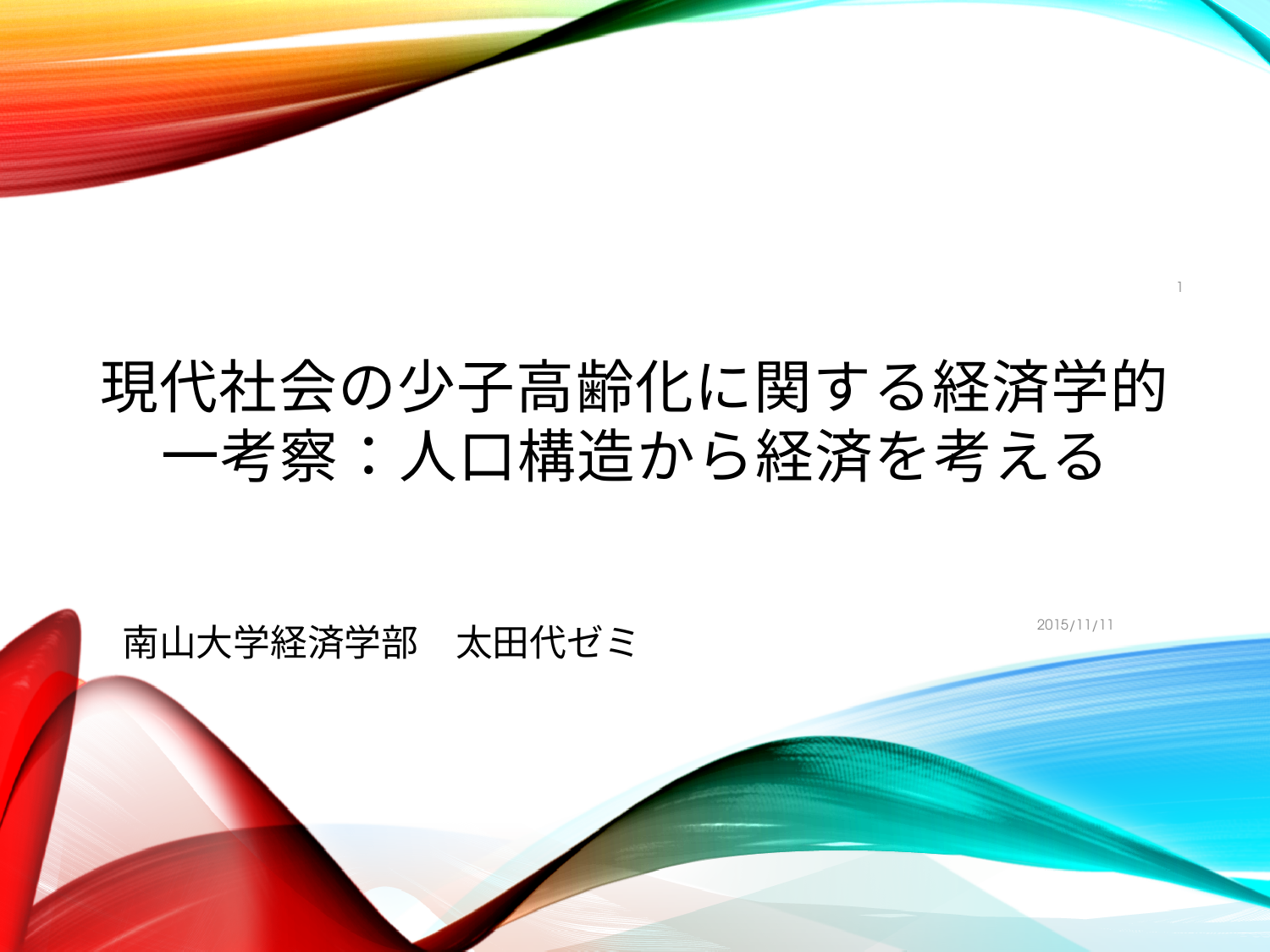

1
# 現代社会の少子高齢化に関する経済学的 一考察：人口構造から経済を考える
南山大学経済学部　太田代ゼミ
2015/11/11